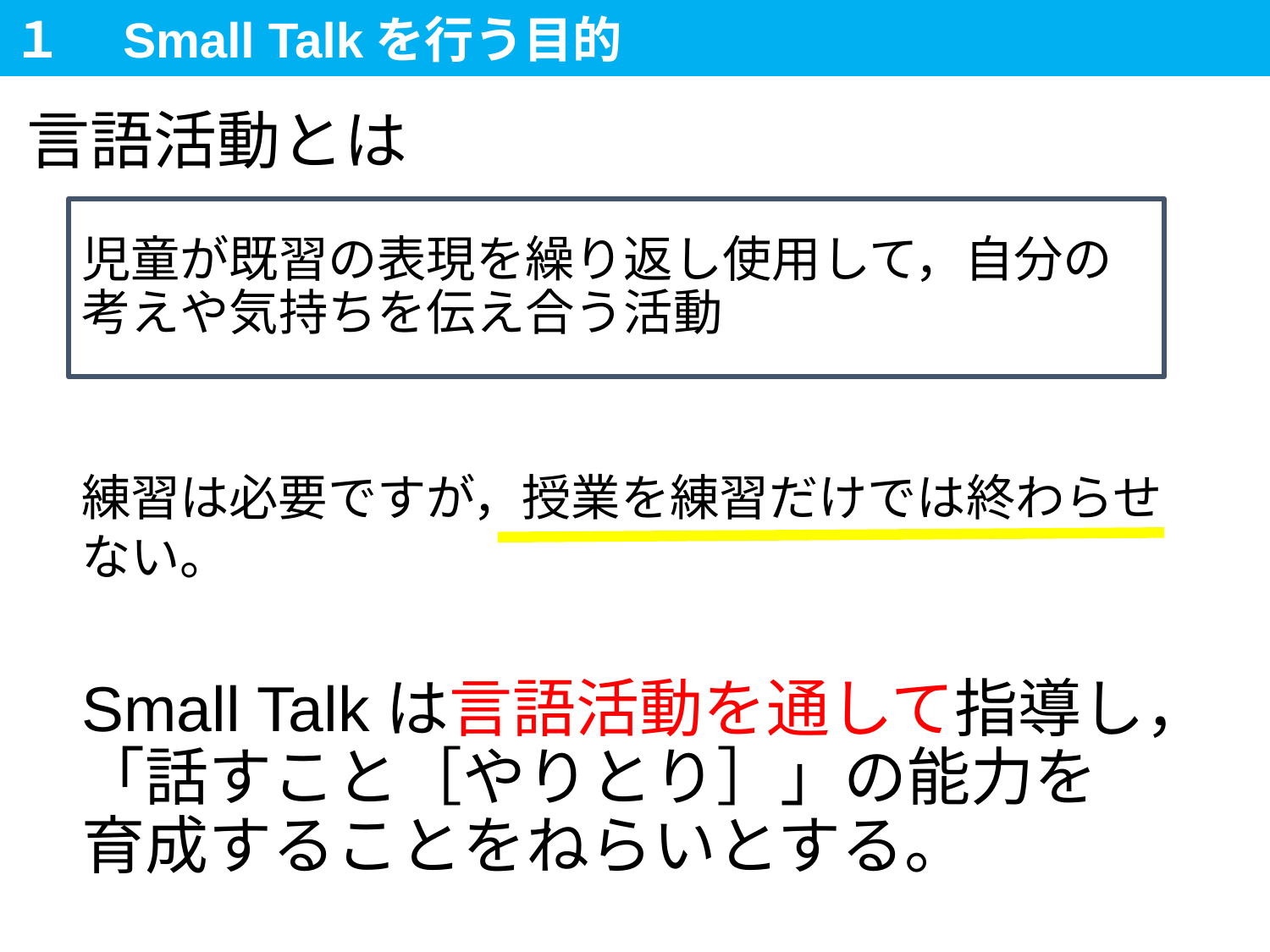

１　Small Talkを行う目的
言語活動とは
# 児童が既習の表現を繰り返し使用して，自分の考えや気持ちを伝え合う活動
練習は必要ですが，授業を練習だけでは終わらせない。
Small Talkは言語活動を通して指導し，「話すこと［やりとり］」の能力を育成することをねらいとする。